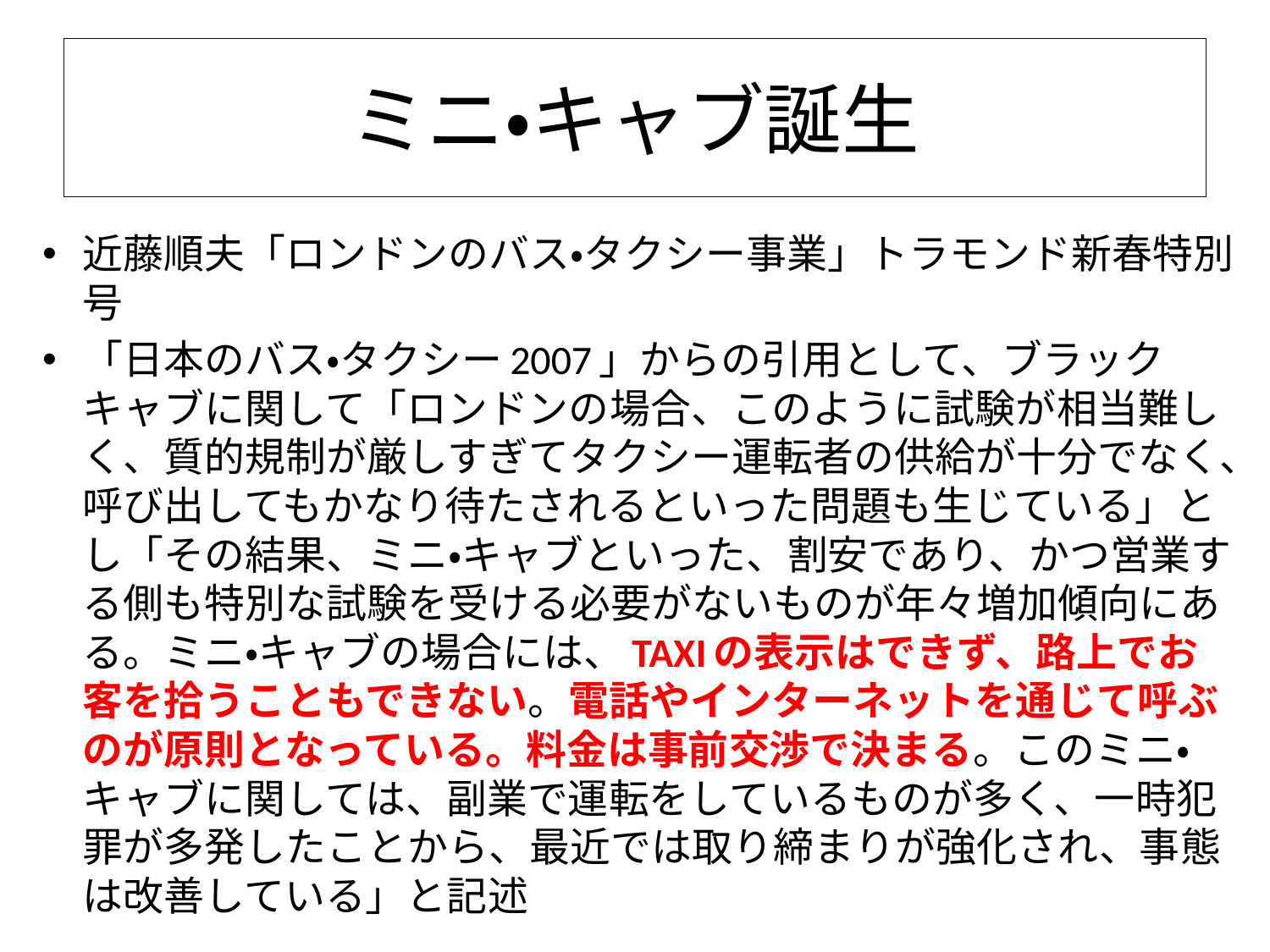

# ミニ・キャブ誕生
近藤順夫「ロンドンのバス・タクシー事業」トラモンド新春特別号
「日本のバス・タクシー2007」からの引用として、ブラックキャブに関して「ロンドンの場合、このように試験が相当難しく、質的規制が厳しすぎてタクシー運転者の供給が十分でなく、呼び出してもかなり待たされるといった問題も生じている」とし「その結果、ミニ・キャブといった、割安であり、かつ営業する側も特別な試験を受ける必要がないものが年々増加傾向にある。ミニ・キャブの場合には、TAXIの表示はできず、路上でお客を拾うこともできない。電話やインターネットを通じて呼ぶのが原則となっている。料金は事前交渉で決まる。このミニ・キャブに関しては、副業で運転をしているものが多く、一時犯罪が多発したことから、最近では取り締まりが強化され、事態は改善している」と記述